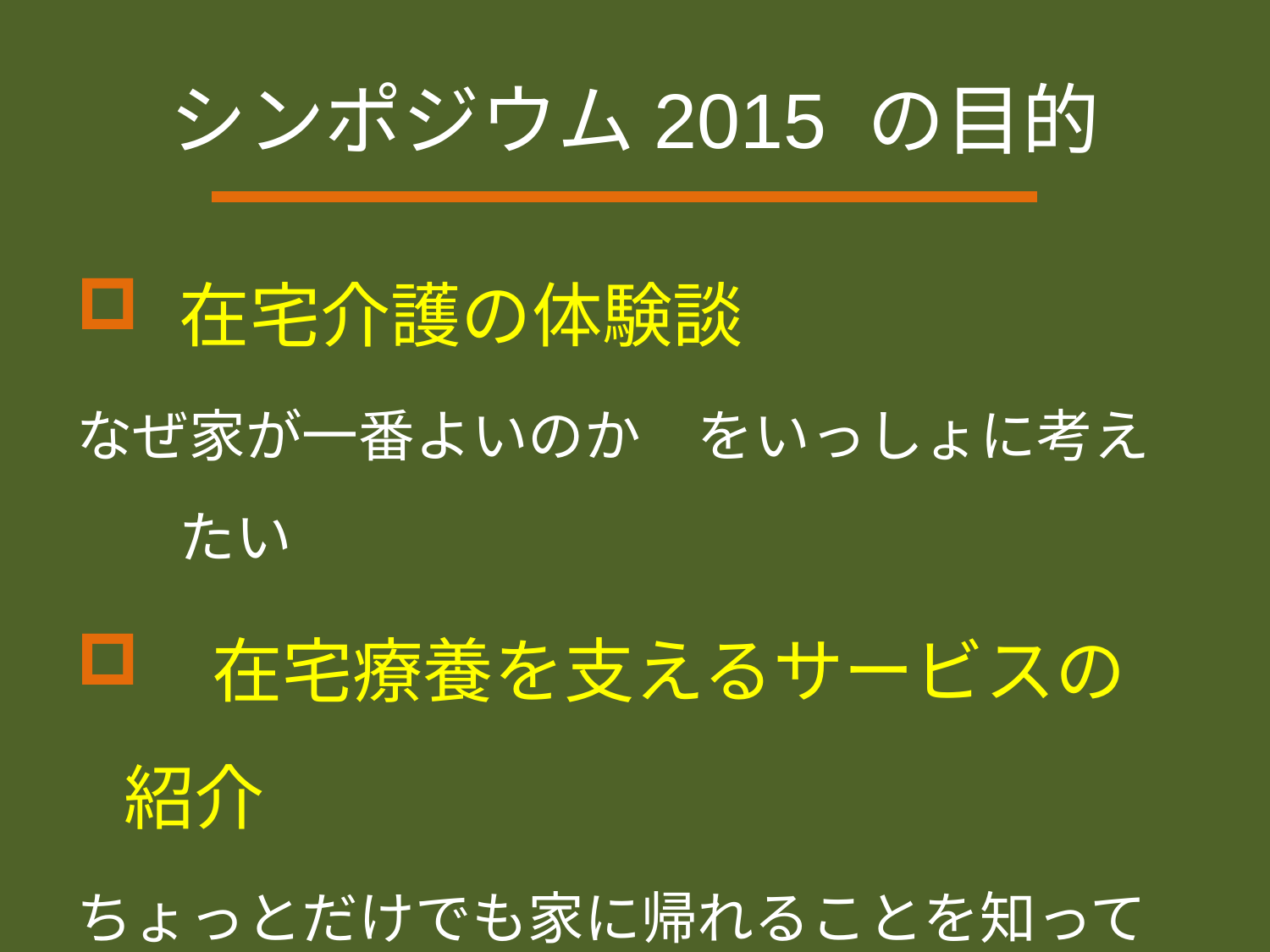

# シンポジウム2015 の目的
在宅介護の体験談
なぜ家が一番よいのか　をいっしょに考えたい
　在宅療養を支えるサービスの紹介
ちょっとだけでも家に帰れることを知ってほしい